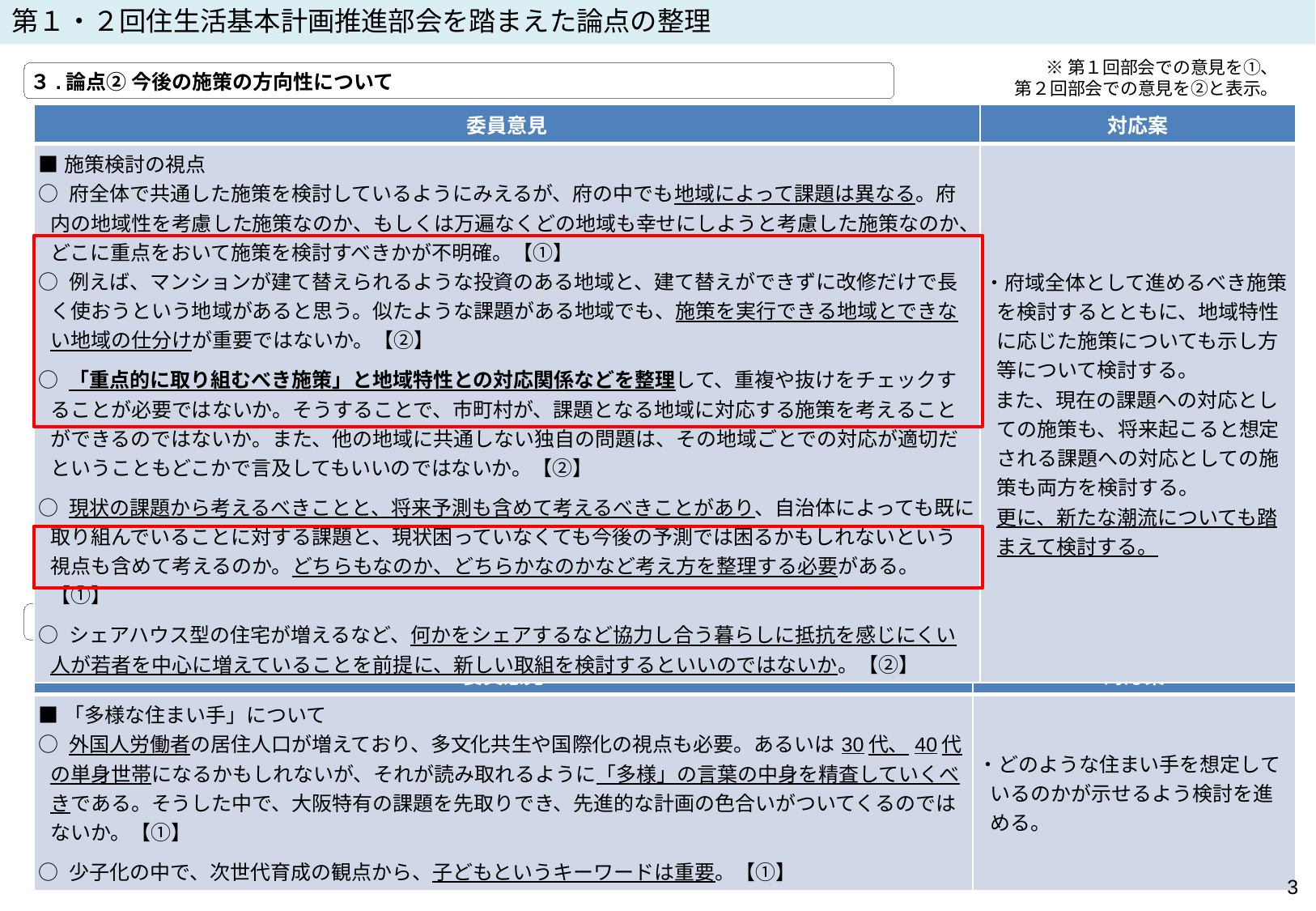

第１・２回住生活基本計画推進部会を踏まえた論点の整理
※第１回部会での意見を①、
第２回部会での意見を②と表示。
３.論点② 今後の施策の方向性について
| 委員意見 | 対応案 |
| --- | --- |
| ■施策検討の視点 ○ 府全体で共通した施策を検討しているようにみえるが、府の中でも地域によって課題は異なる。府内の地域性を考慮した施策なのか、もしくは万遍なくどの地域も幸せにしようと考慮した施策なのか、どこに重点をおいて施策を検討すべきかが不明確。【①】 ○ 例えば、マンションが建て替えられるような投資のある地域と、建て替えができずに改修だけで長く使おうという地域があると思う。似たような課題がある地域でも、施策を実行できる地域とできない地域の仕分けが重要ではないか。【②】 ○ 「重点的に取り組むべき施策」と地域特性との対応関係などを整理して、重複や抜けをチェックすることが必要ではないか。そうすることで、市町村が、課題となる地域に対応する施策を考えることができるのではないか。また、他の地域に共通しない独自の問題は、その地域ごとでの対応が適切だということもどこかで言及してもいいのではないか。【②】 ○ 現状の課題から考えるべきことと、将来予測も含めて考えるべきことがあり、自治体によっても既に取り組んでいることに対する課題と、現状困っていなくても今後の予測では困るかもしれないという視点も含めて考えるのか。どちらもなのか、どちらかなのかなど考え方を整理する必要がある。【①】 ○ シェアハウス型の住宅が増えるなど、何かをシェアするなど協力し合う暮らしに抵抗を感じにくい人が若者を中心に増えていることを前提に、新しい取組を検討するといいのではないか。【②】 | ・府域全体として進めるべき施策を検討するとともに、地域特性に応じた施策についても示し方等について検討する。 また、現在の課題への対応としての施策も、将来起こると想定される課題への対応としての施策も両方を検討する。 更に、新たな潮流についても踏まえて検討する。 |

３.論点② 今後の施策の方向性について
| 委員意見 | 対応案 |
| --- | --- |
| ■「多様な住まい手」について ○ 外国人労働者の居住人口が増えており、多文化共生や国際化の視点も必要。あるいは30代、40代の単身世帯になるかもしれないが、それが読み取れるように「多様」の言葉の中身を精査していくべきである。そうした中で、大阪特有の課題を先取りでき、先進的な計画の色合いがついてくるのではないか。【①】 ○ 少子化の中で、次世代育成の観点から、子どもというキーワードは重要。【①】 | ・どのような住まい手を想定しているのかが示せるよう検討を進める。 |
3